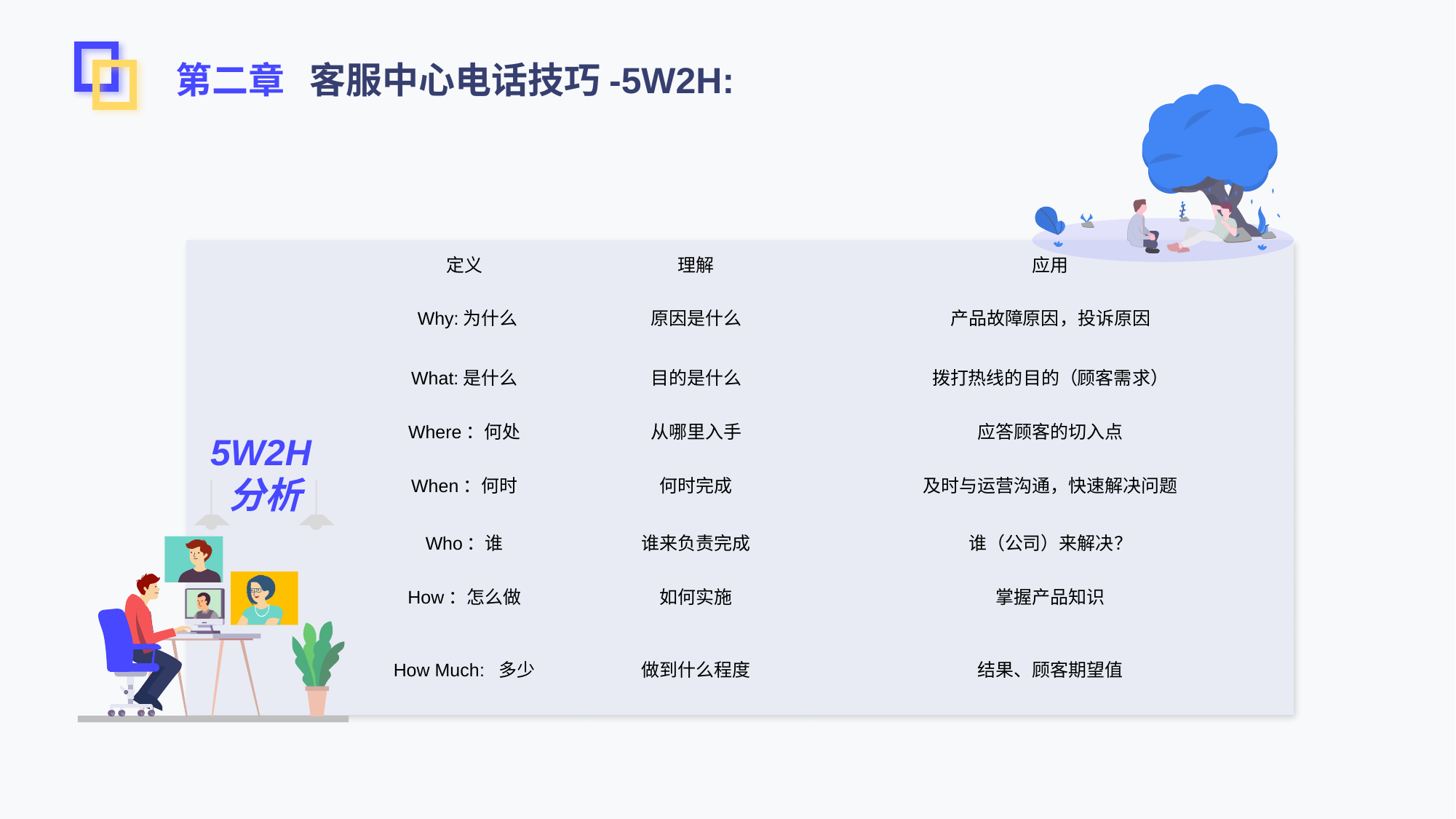

第二章   客服中心电话技巧-5W2H:

| 5W2H分析 | 定义 | 理解 | 应用 |
| --- | --- | --- | --- |
|  | Why:为什么 | 原因是什么 | 产品故障原因，投诉原因 |
|  | What:是什么 | 目的是什么 | 拨打热线的目的（顾客需求） |
|  | Where：何处 | 从哪里入手 | 应答顾客的切入点 |
|  | When：何时 | 何时完成 | 及时与运营沟通，快速解决问题 |
|  | Who：谁 | 谁来负责完成 | 谁（公司）来解决？ |
|  | How：怎么做 | 如何实施 | 掌握产品知识 |
|  | How Much: 多少 | 做到什么程度 | 结果、顾客期望值 |